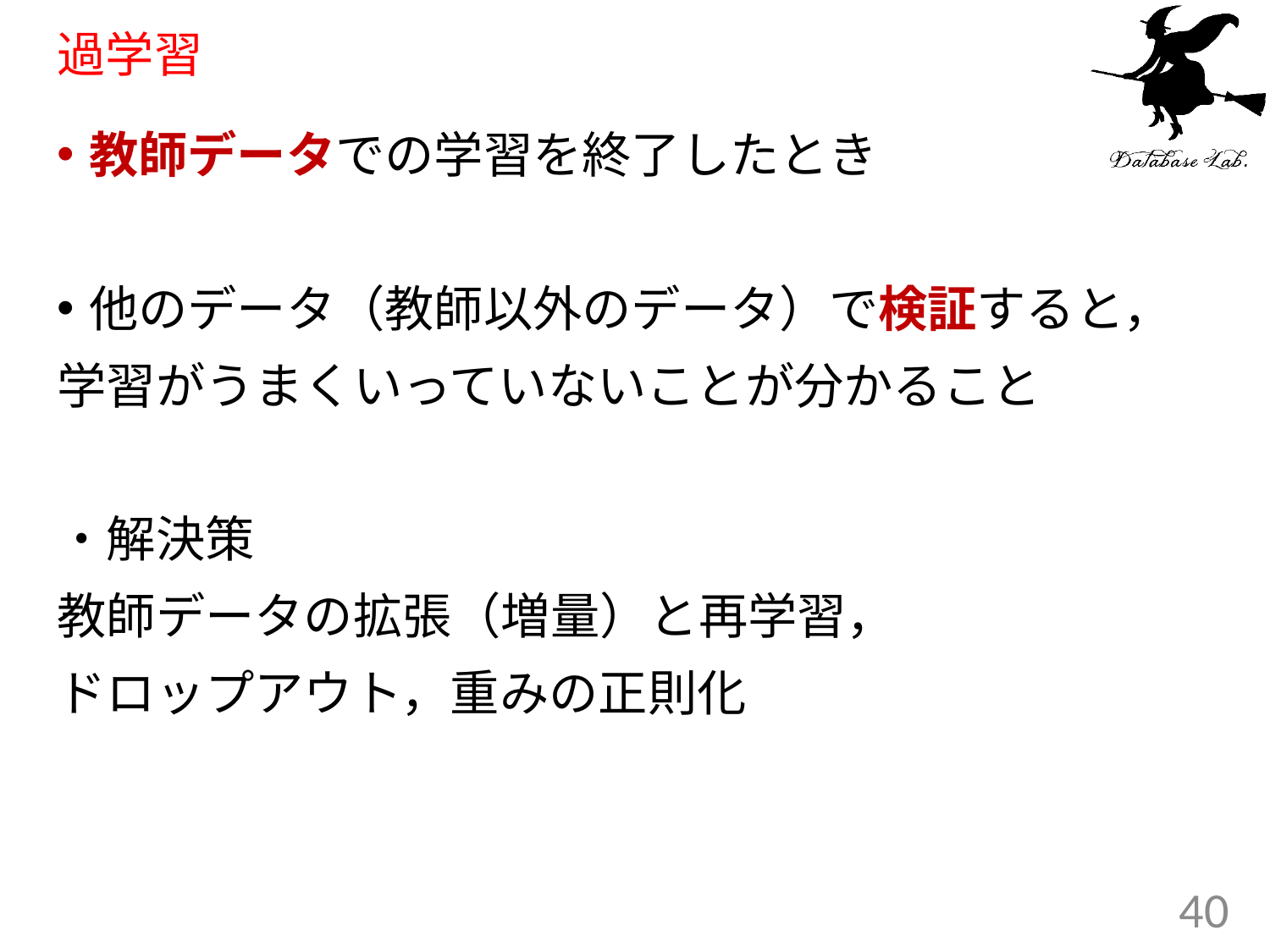

# 過学習
教師データでの学習を終了したとき

他のデータ（教師以外のデータ）で検証すると，
学習がうまくいっていないことが分かること

・解決策
教師データの拡張（増量）と再学習，
ドロップアウト，重みの正則化
40